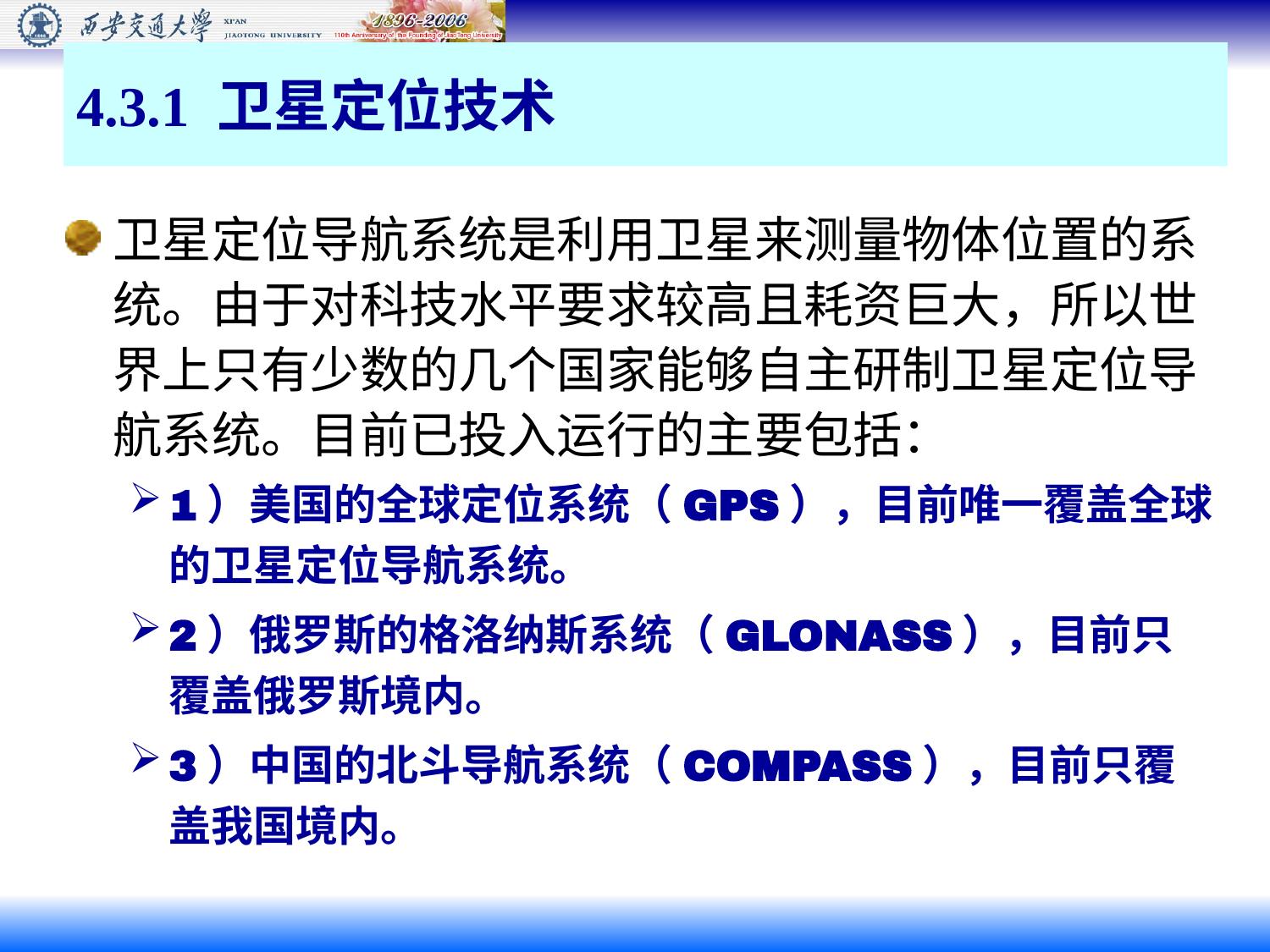

# 4.3.1 卫星定位技术
卫星定位导航系统是利用卫星来测量物体位置的系统。由于对科技水平要求较高且耗资巨大，所以世界上只有少数的几个国家能够自主研制卫星定位导航系统。目前已投入运行的主要包括：
1）美国的全球定位系统（GPS），目前唯一覆盖全球的卫星定位导航系统。
2）俄罗斯的格洛纳斯系统（GLONASS），目前只覆盖俄罗斯境内。
3）中国的北斗导航系统（COMPASS），目前只覆盖我国境内。